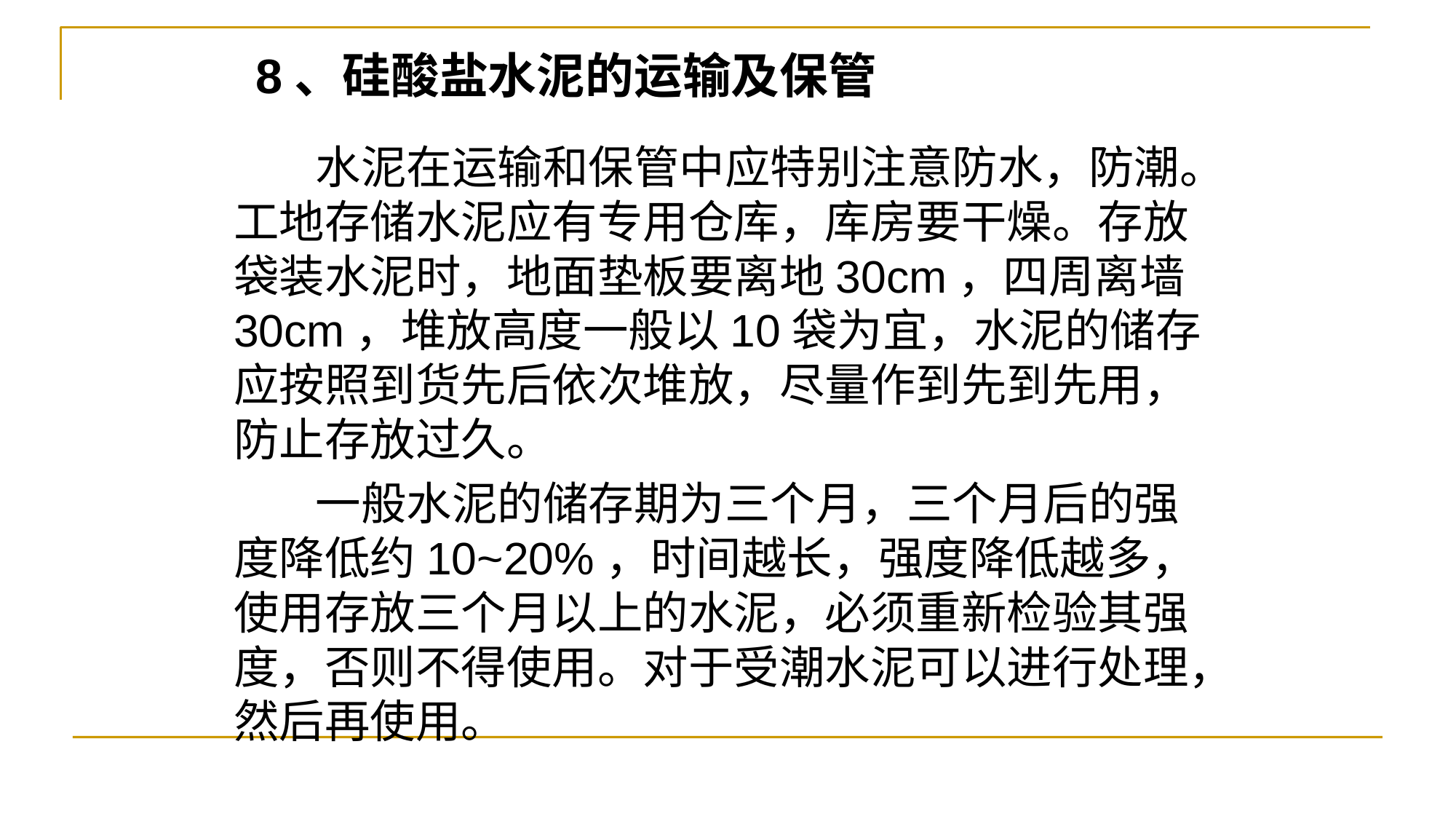

8、硅酸盐水泥的运输及保管

           水泥在运输和保管中应特别注意防水，防潮。工地存储水泥应有专用仓库，库房要干燥。存放袋装水泥时，地面垫板要离地30cm，四周离墙 30cm，堆放高度一般以10袋为宜，水泥的储存应按照到货先后依次堆放，尽量作到先到先用，防止存放过久。
           一般水泥的储存期为三个月，三个月后的强度降低约10~20%，时间越长，强度降低越多，使用存放三个月以上的水泥，必须重新检验其强度，否则不得使用。对于受潮水泥可以进行处理，然后再使用。